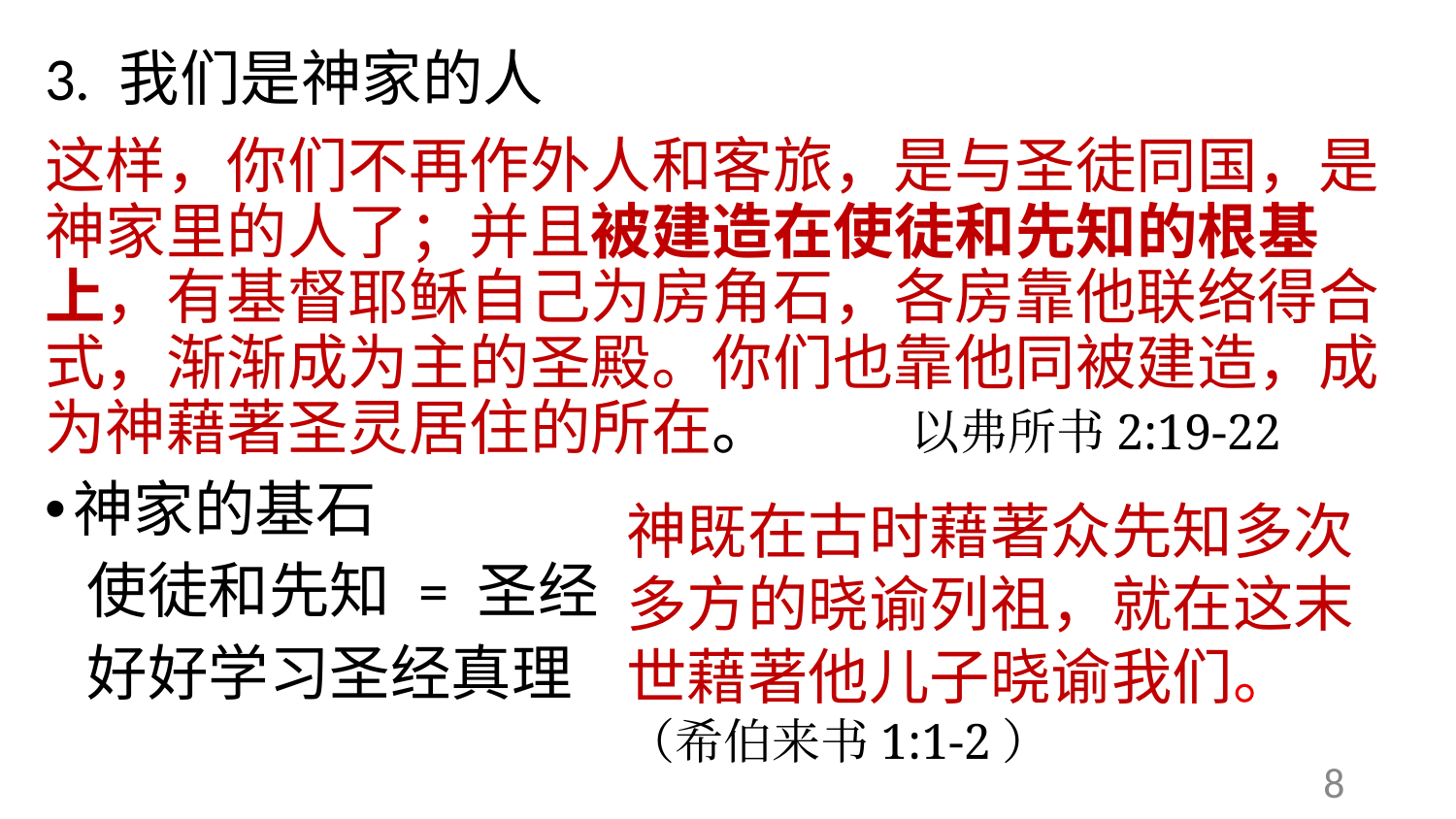

# 3. 我们是神家的人
这样，你们不再作外人和客旅，是与圣徒同国，是神家里的人了；并且被建造在使徒和先知的根基上，有基督耶稣自己为房角石，各房靠他联络得合式，渐渐成为主的圣殿。你们也靠他同被建造，成为神藉著圣灵居住的所在。         以弗所书2:19-22
神家的基石
  使徒和先知 = 圣经
  好好学习圣经真理
神既在古时藉著众先知多次多方的晓谕列祖，就在这末世藉著他儿子晓谕我们。（希伯来书1:1-2）
8